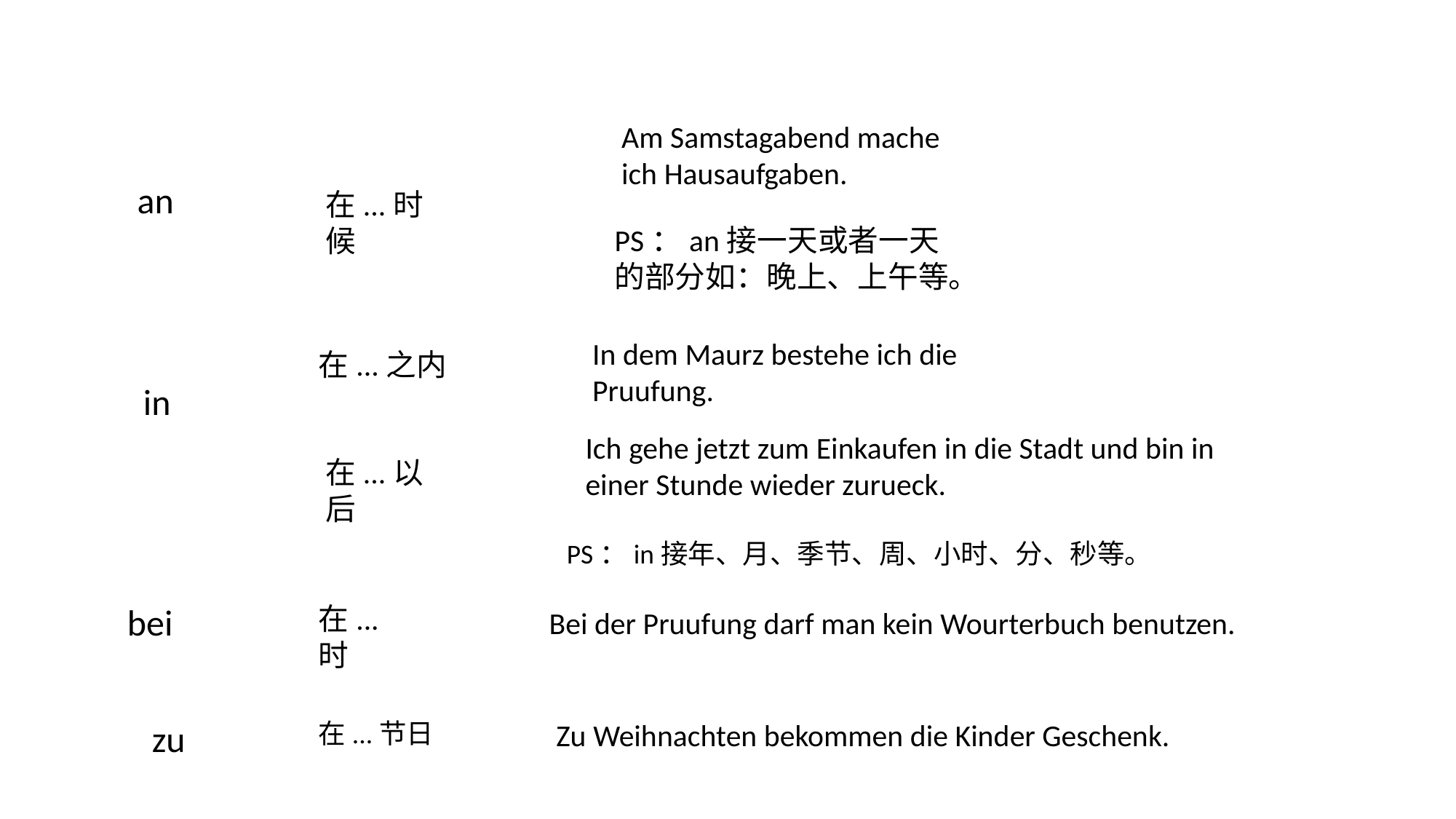

Am Samstagabend mache ich Hausaufgaben.
an
在...时候
PS：an接一天或者一天的部分如：晚上、上午等。
In dem Maurz bestehe ich die Pruufung.
在...之内
in
Ich gehe jetzt zum Einkaufen in die Stadt und bin in einer Stunde wieder zurueck.
在...以后
PS：in接年、月、季节、周、小时、分、秒等。
bei
在...时
Bei der Pruufung darf man kein Wourterbuch benutzen.
zu
在...节日
Zu Weihnachten bekommen die Kinder Geschenk.